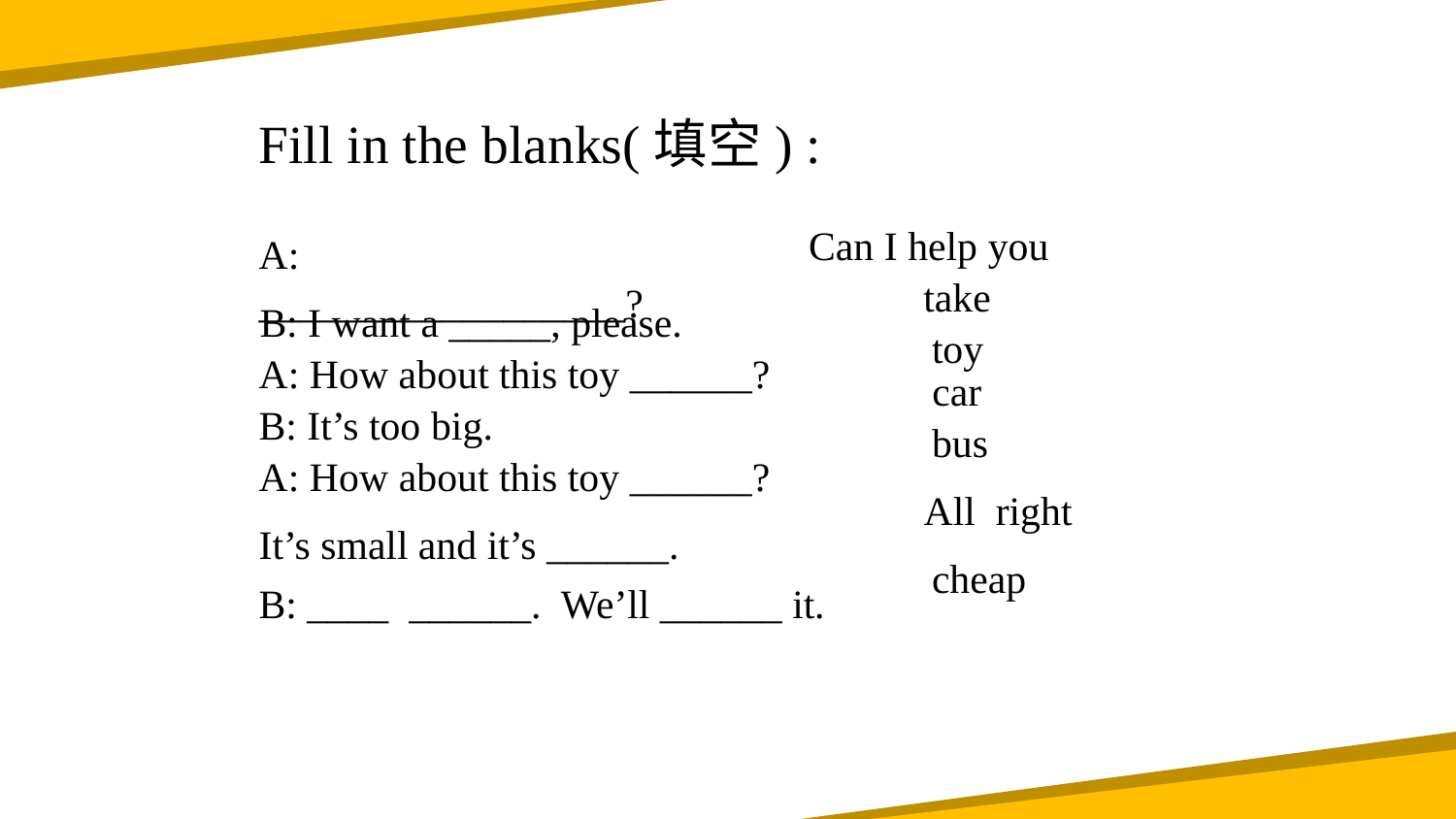

Fill in the blanks(填空) :
Can I help you
A: __________________?
take
 B: I want a _____, please.
toy
A: How about this toy ______?
car
B: It’s too big.
bus
A: How about this toy ______?
It’s small and it’s ______.
  All  right
cheap
B: ____  ______.  We’ll ______ it.